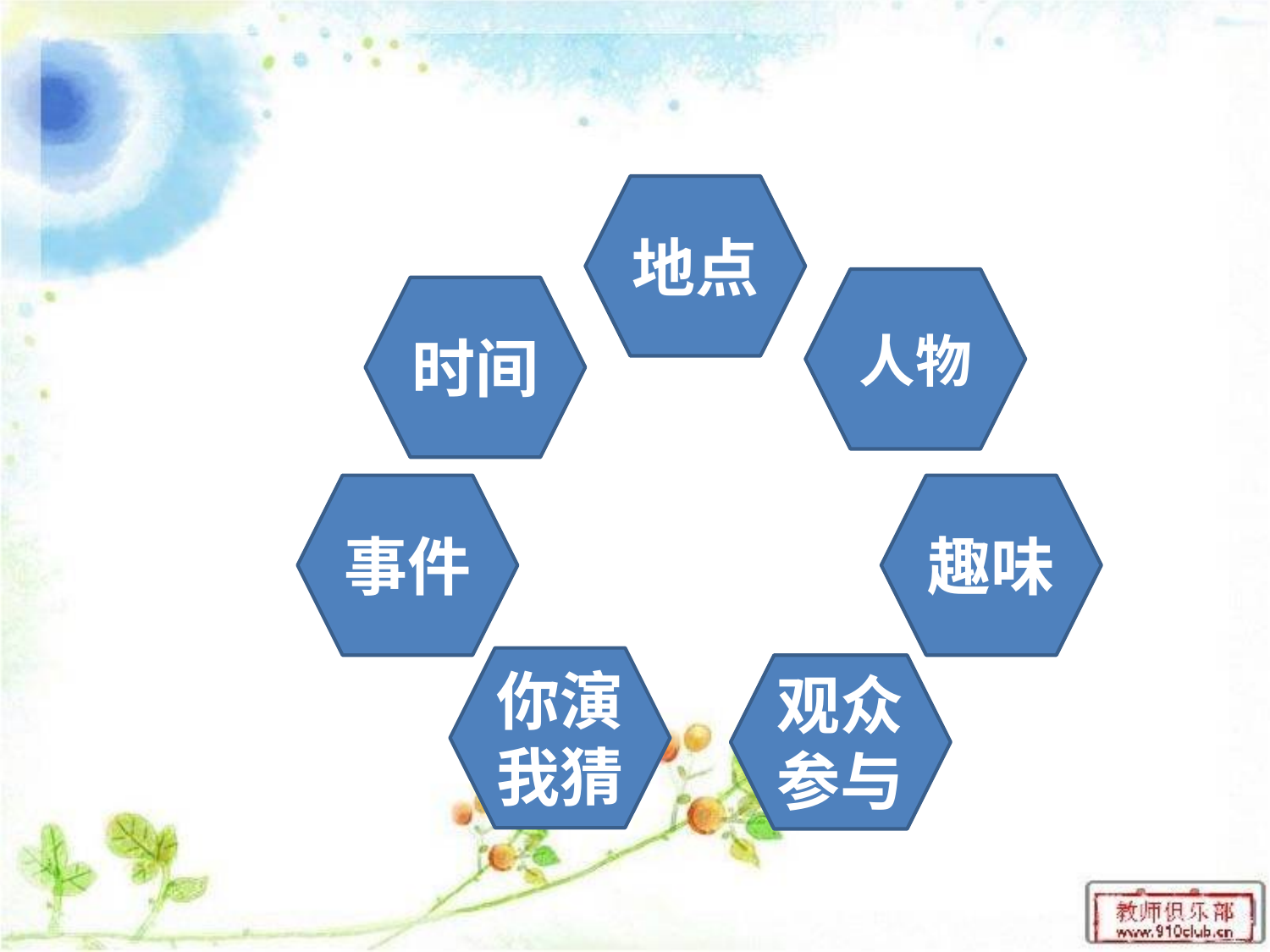

地点
人物
时间
事件
趣味
你演我猜
观众参与